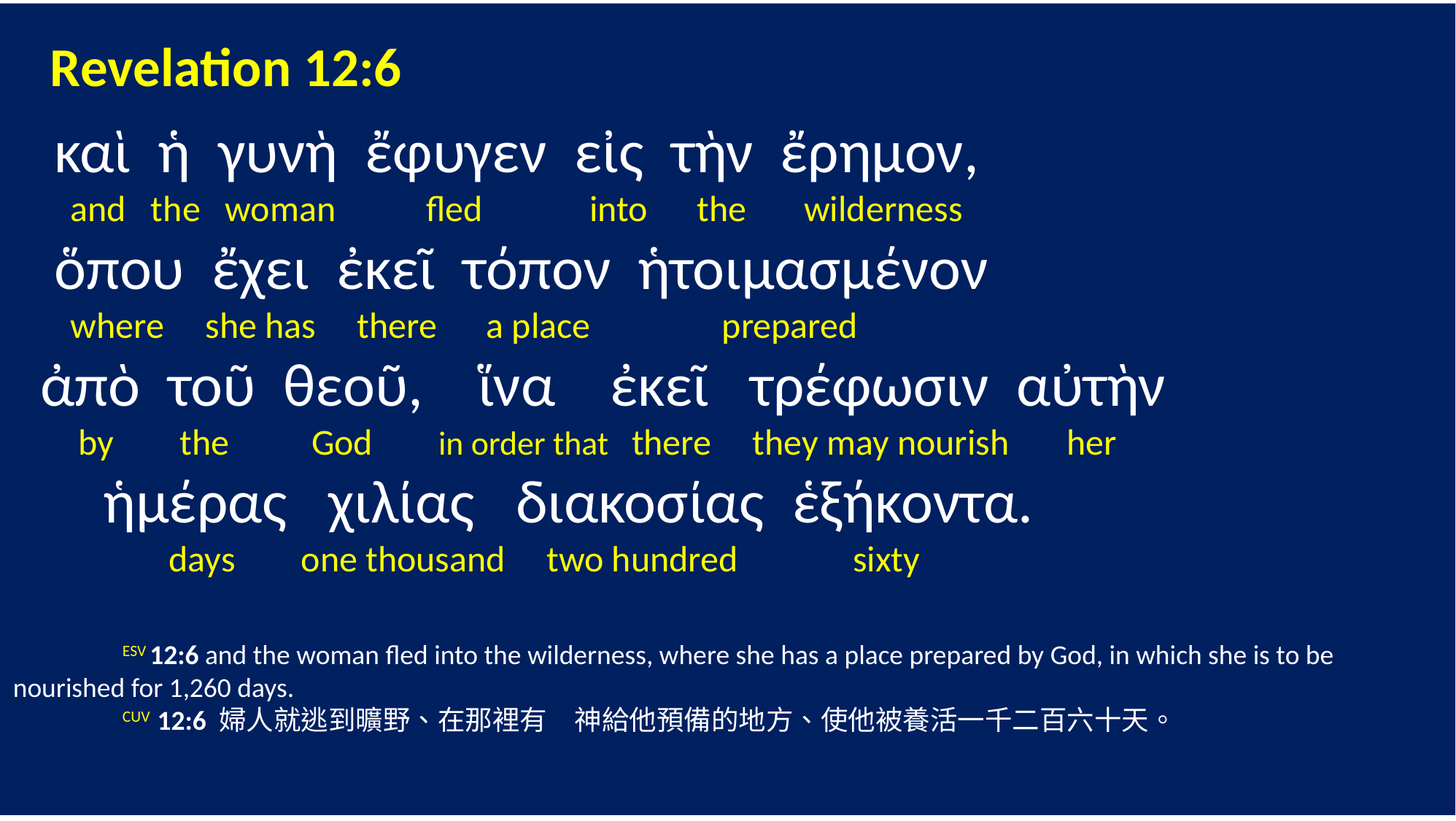

Revelation 12:6

   καὶ  ἡ  γυνὴ  ἔφυγεν  εἰς  τὴν  ἔρημον,
       and   the   woman           fled             into      the       wilderness
   ὅπου  ἔχει  ἐκεῖ  τόπον  ἡτοιμασμένον
       where     she has     there      a place                prepared
  ἀπὸ  τοῦ  θεοῦ,    ἵνα    ἐκεῖ   τρέφωσιν  αὐτὴν
        by        the          God        in order that   there     they may nourish       her
           ἡμέρας   χιλίας   διακοσίας  ἑξήκοντα.
                   days        one thousand     two hundred              sixty

	ESV 12:6 and the woman fled into the wilderness, where she has a place prepared by God, in which she is to be nourished for 1,260 days.
	CUV  12:6 婦人就逃到曠野、在那裡有　神給他預備的地方、使他被養活一千二百六十天。